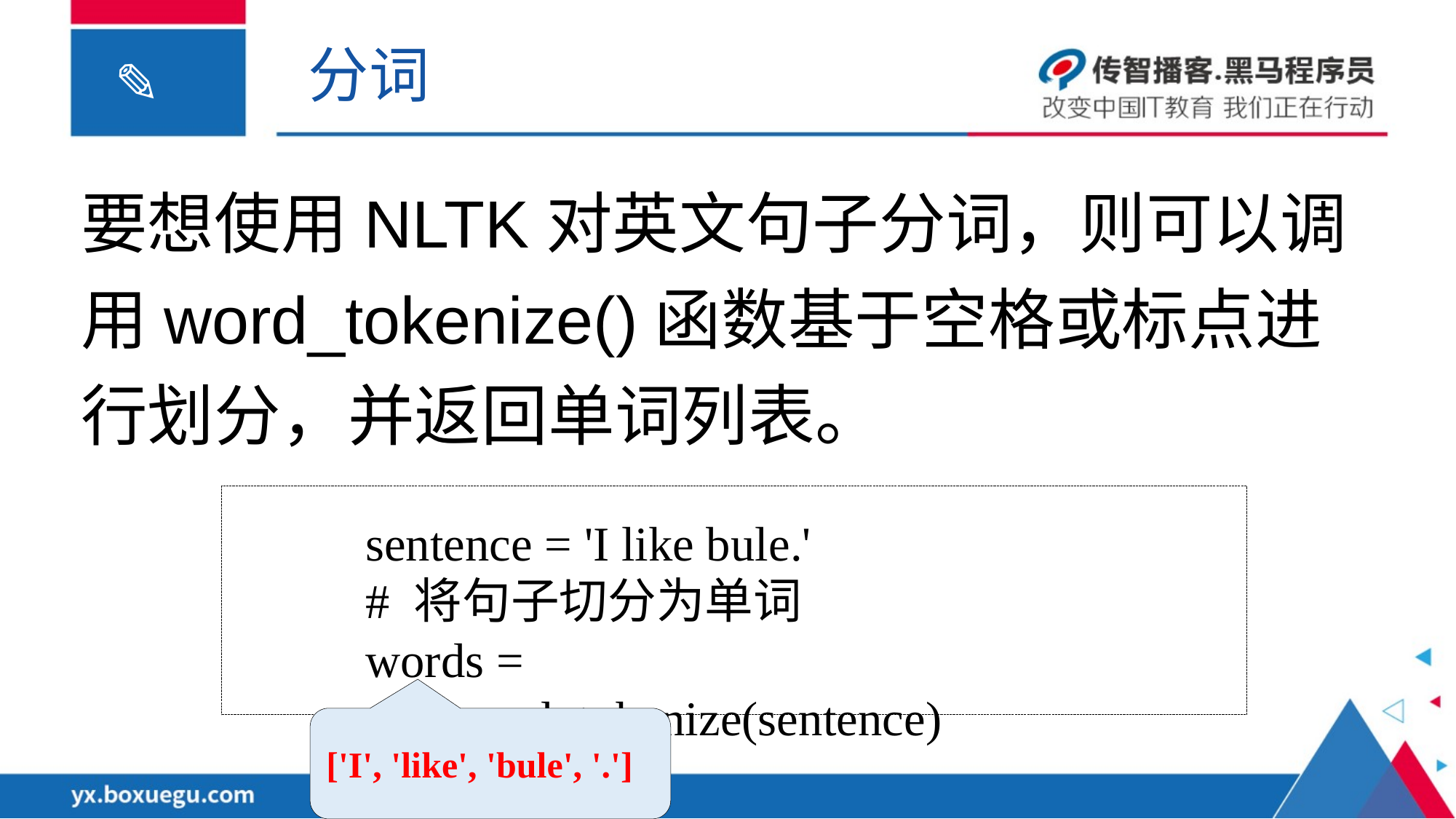

分词
要想使用NLTK对英文句子分词，则可以调用word_tokenize()函数基于空格或标点进行划分，并返回单词列表。

sentence = 'I like bule.'
# 将句子切分为单词
words = nltk.word_tokenize(sentence)
['I', 'like', 'bule', '.']